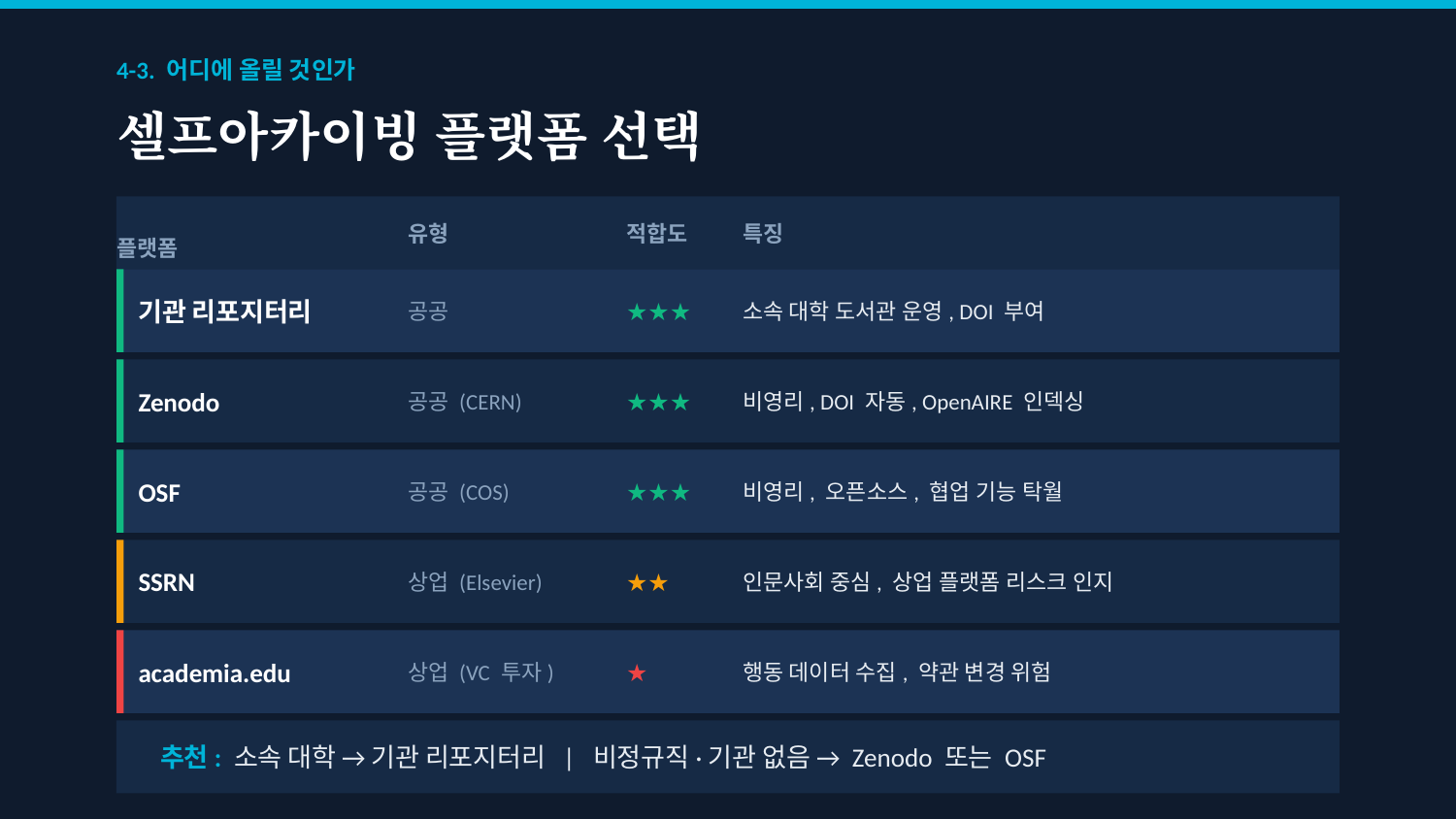

4-3. 어디에 올릴 것인가
셀프아카이빙 플랫폼 선택

플랫폼
유형
적합도
특징

기관 리포지터리
공공
★★★
소속 대학 도서관 운영, DOI 부여

Zenodo
공공 (CERN)
★★★
비영리, DOI 자동, OpenAIRE 인덱싱

OSF
공공 (COS)
★★★
비영리, 오픈소스, 협업 기능 탁월

SSRN
상업 (Elsevier)
★★
인문사회 중심, 상업 플랫폼 리스크 인지

academia.edu
상업 (VC 투자)
★
행동 데이터 수집, 약관 변경 위험

추천: 소속 대학 → 기관 리포지터리  |  비정규직·기관 없음 → Zenodo 또는 OSF